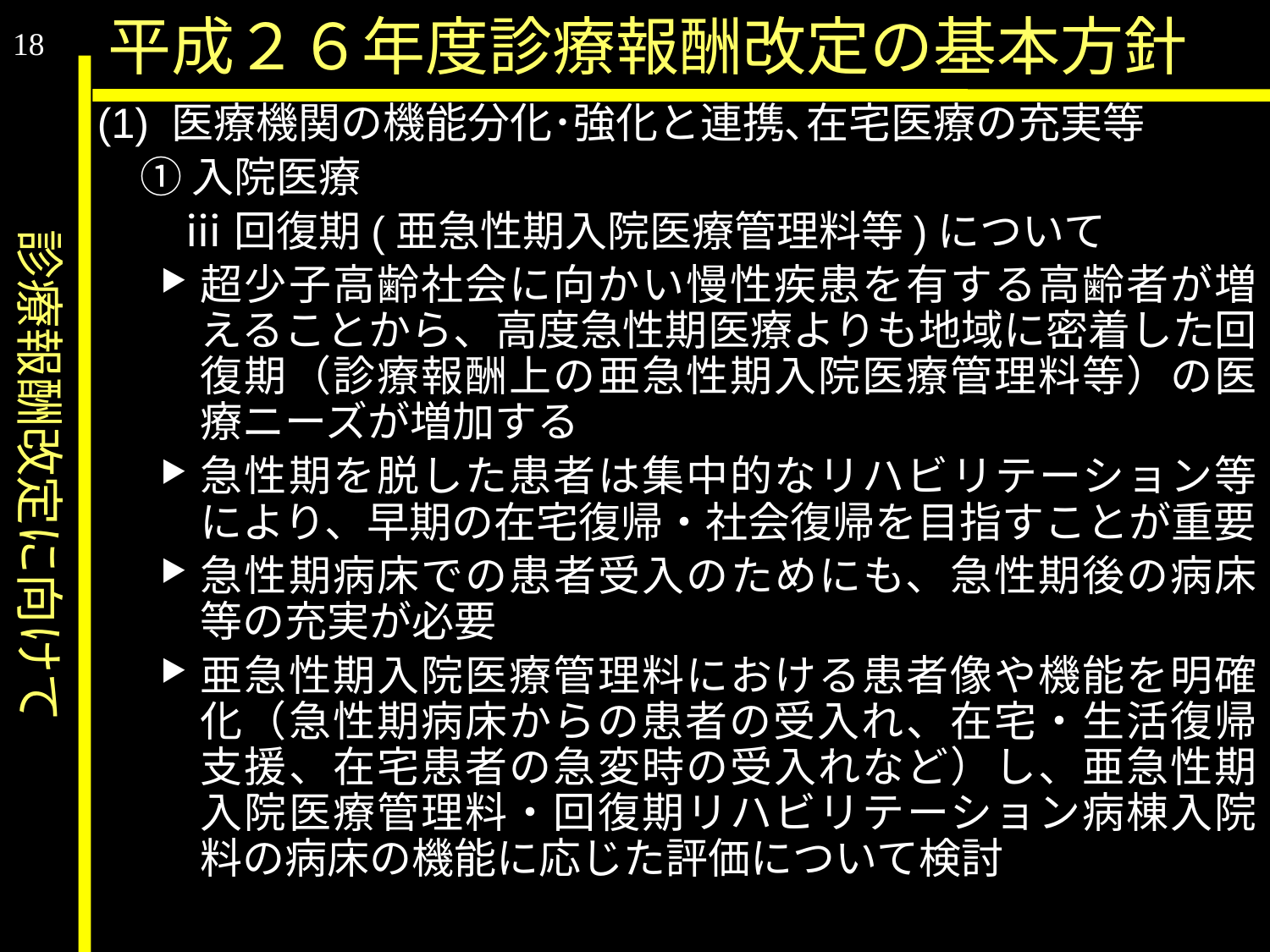

診療報酬改定に向けて
平成２６年度診療報酬改定の基本方針
18

(1) 医療機関の機能分化･強化と連携､在宅医療の充実等
　① 入院医療
　　ⅲ 回復期(亜急性期入院医療管理料等)について
超少子高齢社会に向かい慢性疾患を有する高齢者が増えることから、高度急性期医療よりも地域に密着した回復期（診療報酬上の亜急性期入院医療管理料等）の医療ニーズが増加する
急性期を脱した患者は集中的なリハビリテーション等により、早期の在宅復帰・社会復帰を目指すことが重要
急性期病床での患者受入のためにも、急性期後の病床等の充実が必要
亜急性期入院医療管理料における患者像や機能を明確化（急性期病床からの患者の受入れ、在宅・生活復帰支援、在宅患者の急変時の受入れなど）し、亜急性期入院医療管理料・回復期リハビリテーション病棟入院料の病床の機能に応じた評価について検討